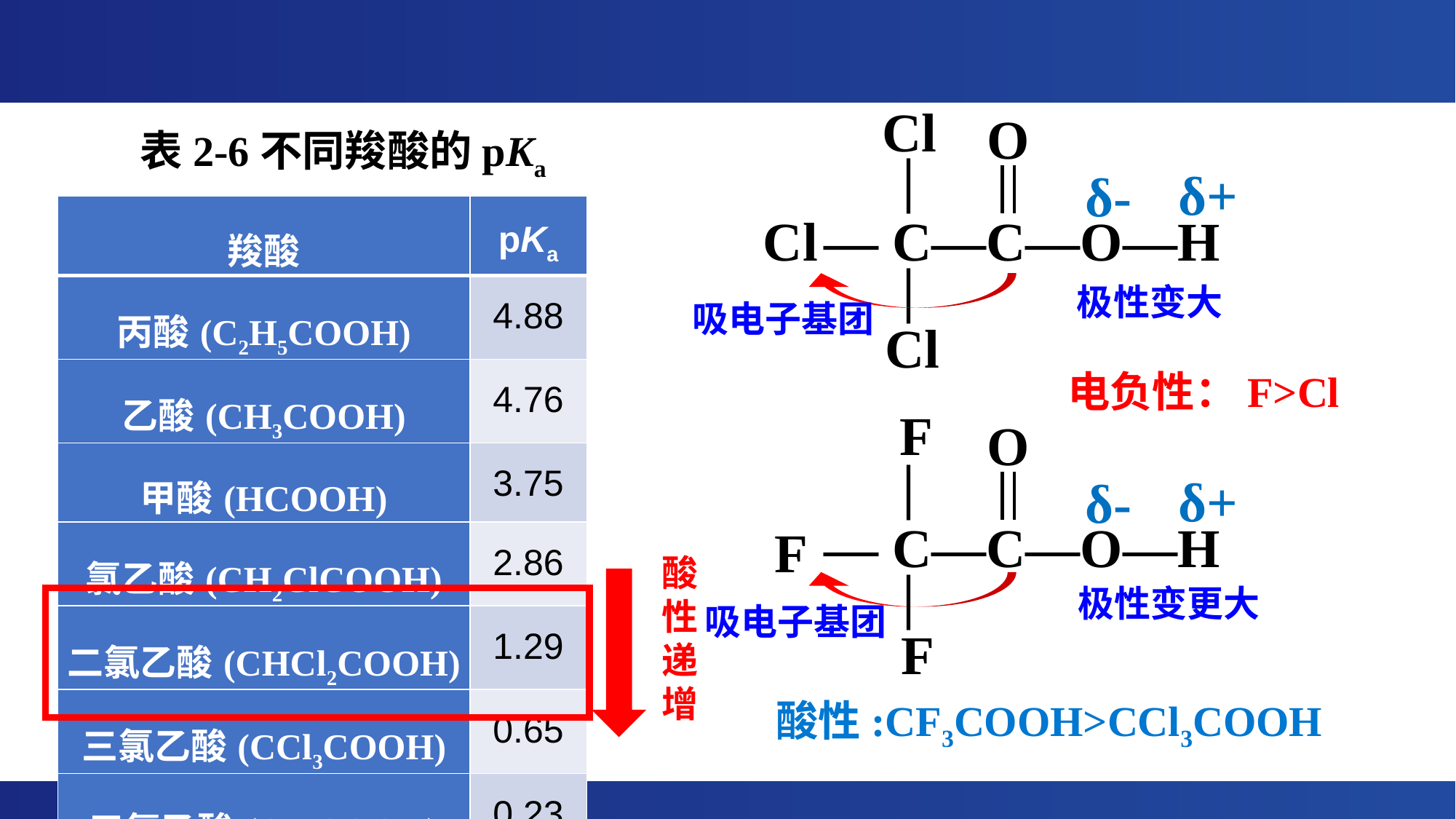

Cl
O
— C—C—O—H
δ+
δ-
—
Cl
—
表2-6不同羧酸的pKa

| 羧酸 | pKa |
| --- | --- |
| 丙酸(C2H5COOH) | 4.88 |
| 乙酸(CH3COOH) | 4.76 |
| 甲酸(HCOOH) | 3.75 |
| 氯乙酸(CH2ClCOOH) | 2.86 |
| 二氯乙酸(CHCl2COOH) | 1.29 |
| 三氯乙酸(CCl3COOH) | 0.65 |
| 三氟乙酸(CF3COOH) | 0.23 |

极性变大
吸电子基团
Cl
电负性：F>Cl
F
O
— C—C—O—H
δ+
δ-
—
F
—
F
酸性递增

极性变更大

吸电子基团
酸性:CF3COOH>CCl3COOH